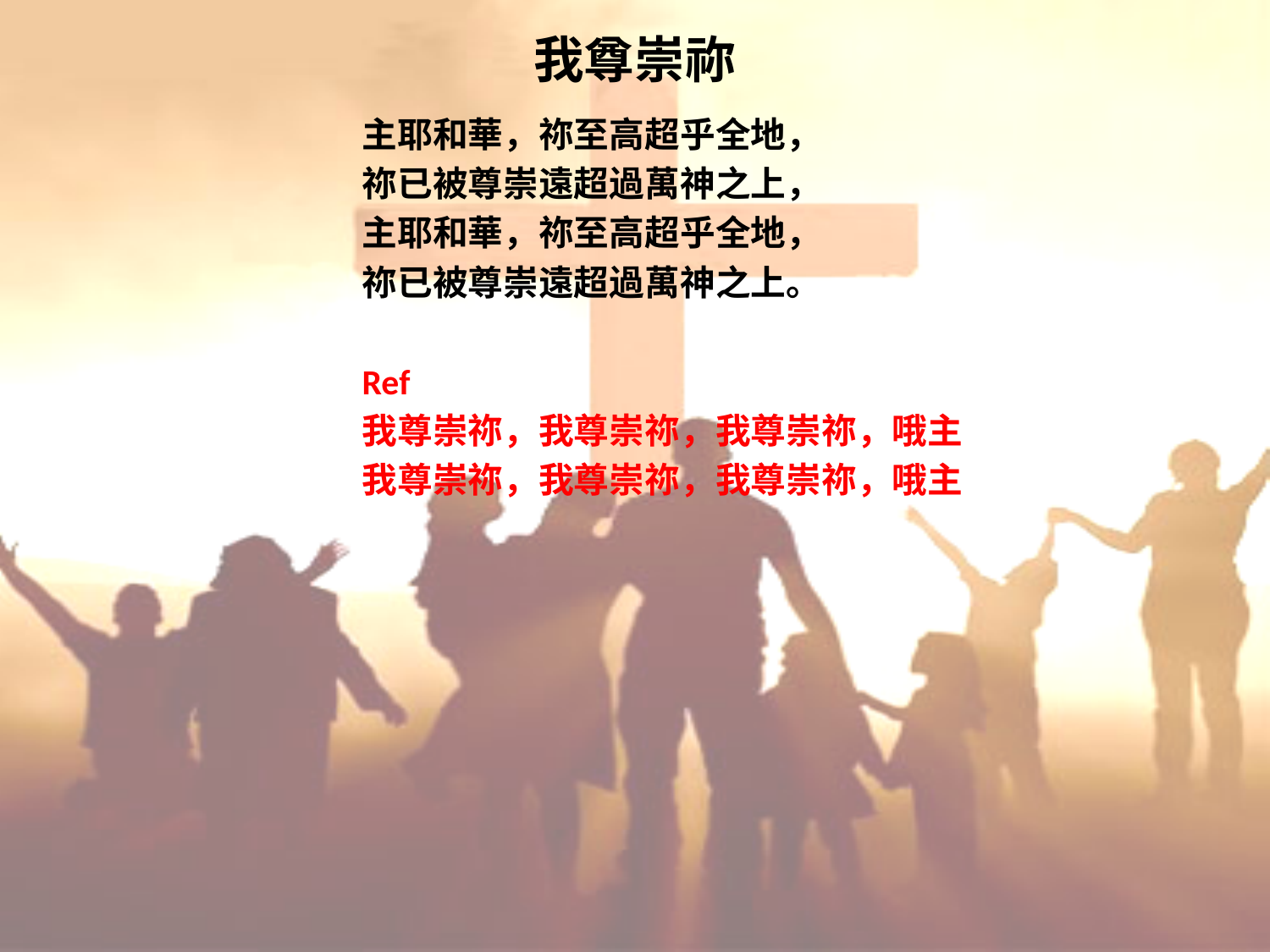

# 我尊崇祢
主耶和華，祢至高超乎全地，
祢已被尊崇遠超過萬神之上，
主耶和華，祢至高超乎全地，
祢已被尊崇遠超過萬神之上。

Ref
我尊崇祢，我尊崇祢，我尊崇祢，哦主
我尊崇祢，我尊崇祢，我尊崇祢，哦主